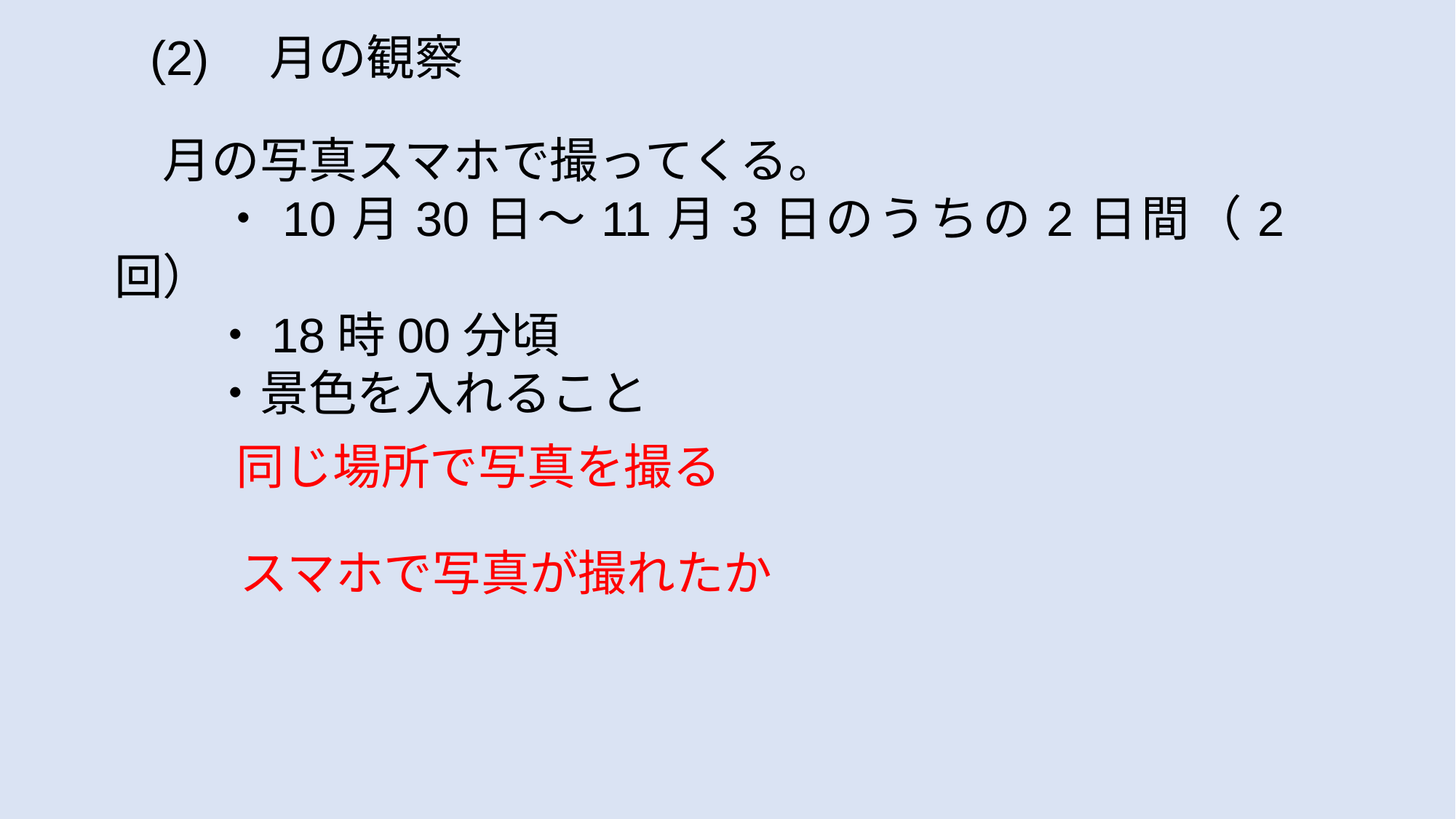

(2)　月の観察
　月の写真スマホで撮ってくる。
　　・10月30日～11月3日のうちの2日間（2回）
　　・18時00分頃
　　・景色を入れること
同じ場所で写真を撮る
スマホで写真が撮れたか